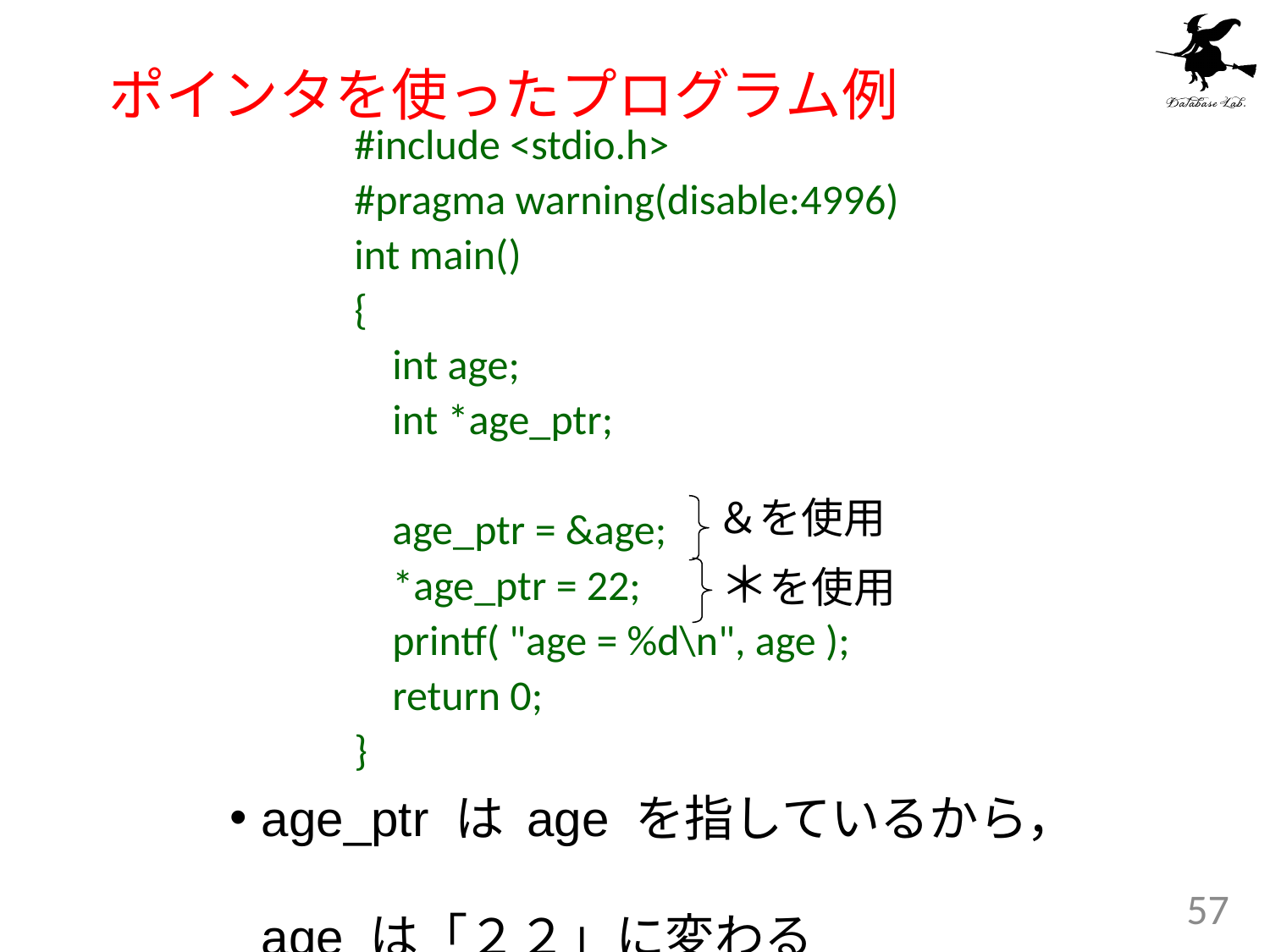

# ポインタを使ったプログラム例
#include <stdio.h>
#pragma warning(disable:4996)
int main()
{
    int age;
    int *age_ptr;

    age_ptr = &age;
    *age_ptr = 22;
    printf( "age = %d\n", age );
    return 0;
}
＆を使用

＊を使用

age_ptr は age を指しているから，
age は「２２」に変わる
57